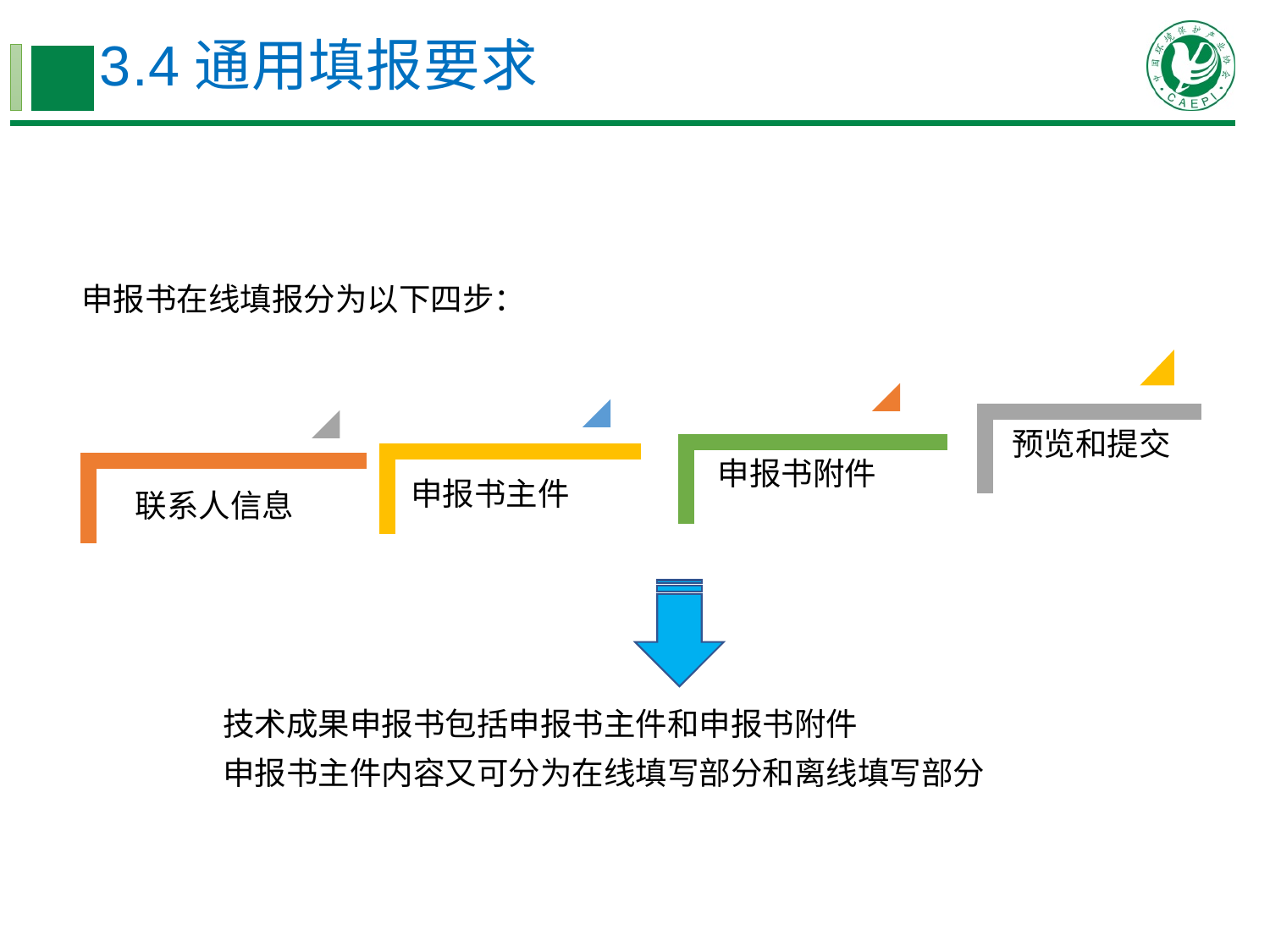

3.4通用填报要求
申报书在线填报分为以下四步：

联系人信息
申报书主件
申报书附件
预览和提交

技术成果申报书包括申报书主件和申报书附件
申报书主件内容又可分为在线填写部分和离线填写部分